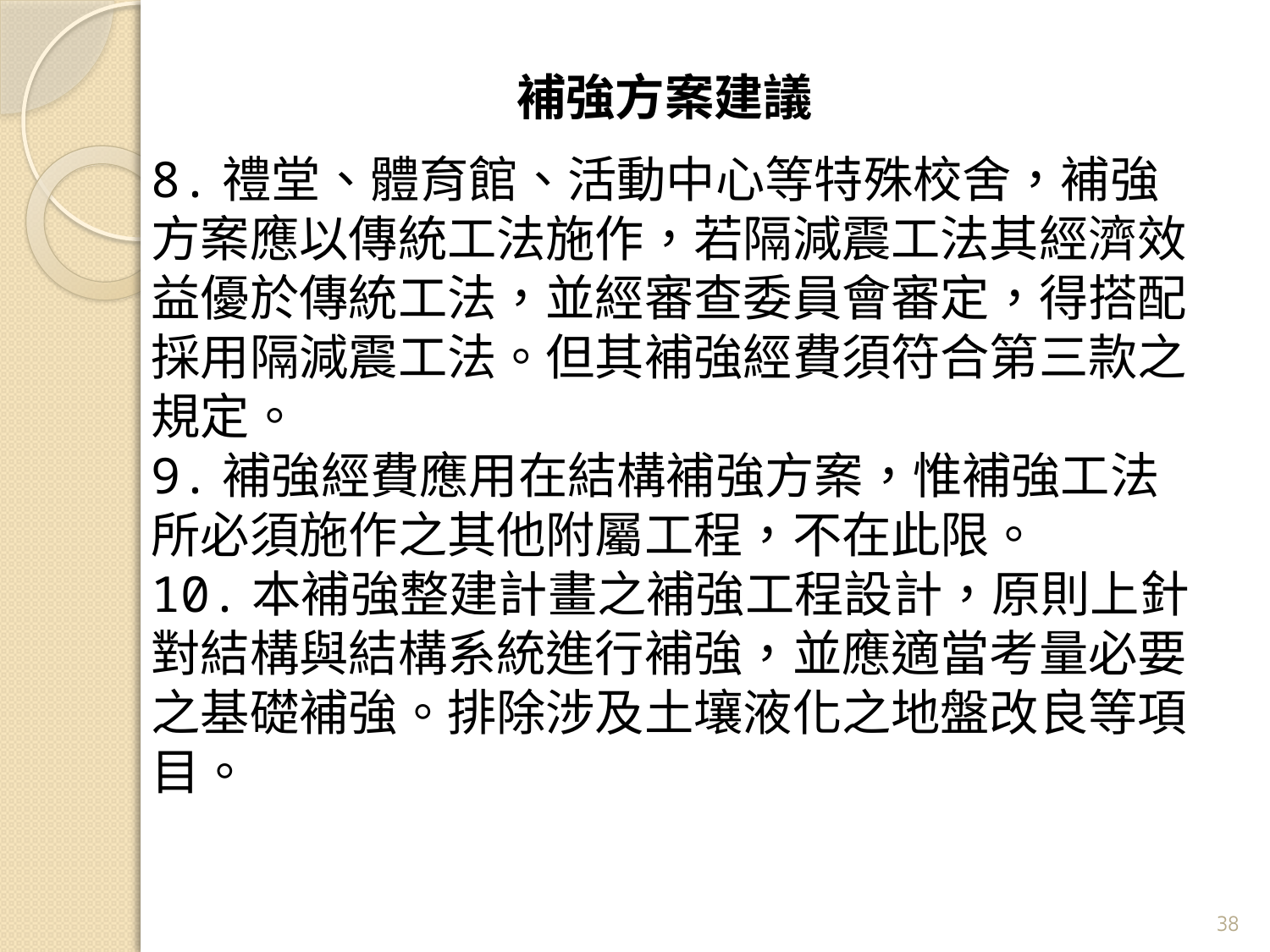

補強方案建議
8.禮堂、體育館、活動中心等特殊校舍，補強方案應以傳統工法施作，若隔減震工法其經濟效益優於傳統工法，並經審查委員會審定，得搭配採用隔減震工法。但其補強經費須符合第三款之規定。
9.補強經費應用在結構補強方案，惟補強工法所必須施作之其他附屬工程，不在此限。
10.本補強整建計畫之補強工程設計，原則上針對結構與結構系統進行補強，並應適當考量必要之基礎補強。排除涉及土壤液化之地盤改良等項目。
38